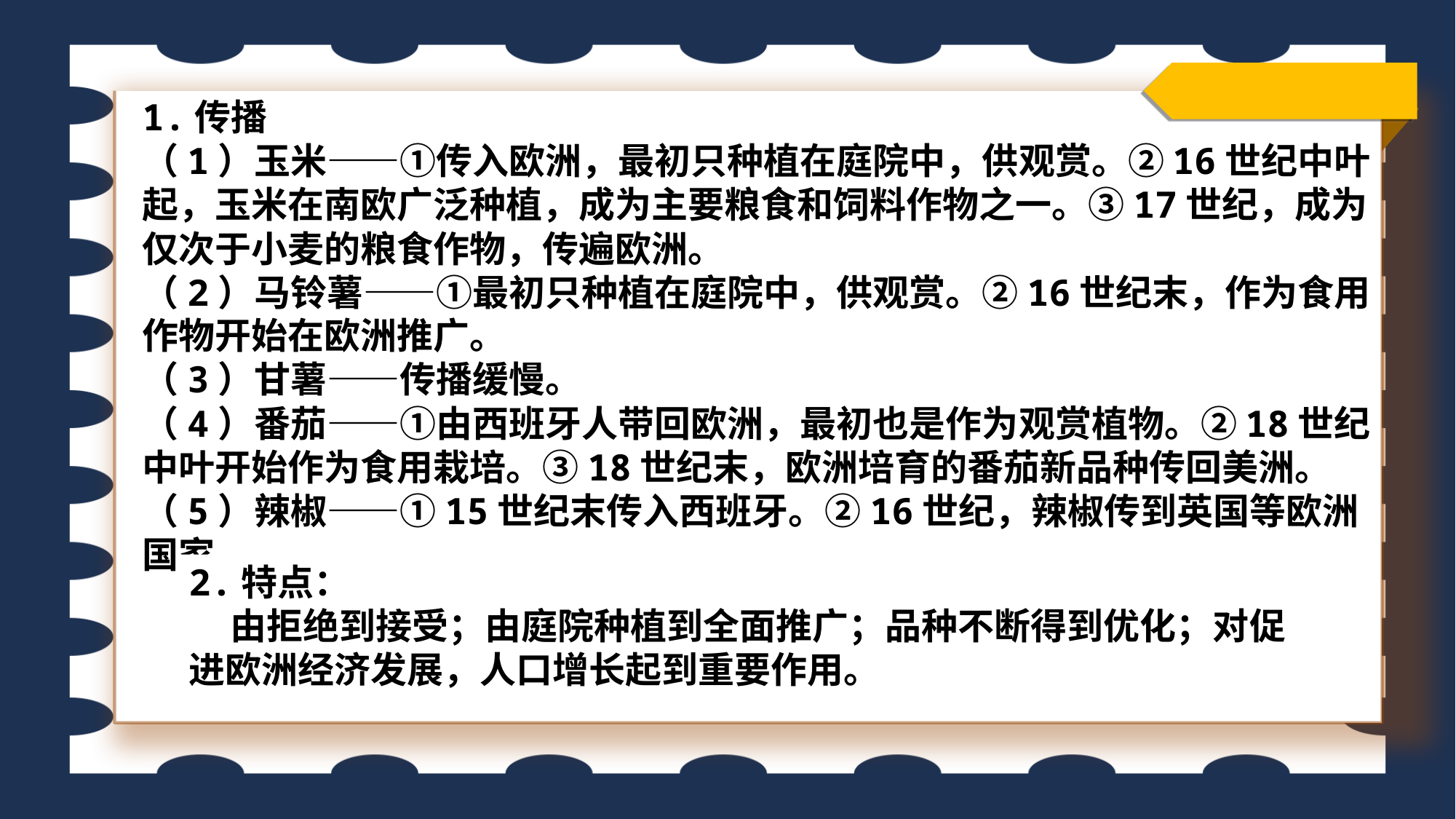

1.传播
（1）玉米——①传入欧洲，最初只种植在庭院中，供观赏。②16世纪中叶起，玉米在南欧广泛种植，成为主要粮食和饲料作物之一。③17世纪，成为仅次于小麦的粮食作物，传遍欧洲。
（2）马铃薯——①最初只种植在庭院中，供观赏。②16世纪末，作为食用作物开始在欧洲推广。
（3）甘薯——传播缓慢。
（4）番茄——①由西班牙人带回欧洲，最初也是作为观赏植物。②18世纪中叶开始作为食用栽培。③18世纪末，欧洲培育的番茄新品种传回美洲。
（5）辣椒——①15世纪末传入西班牙。②16世纪，辣椒传到英国等欧洲国家。
2.特点：
    由拒绝到接受；由庭院种植到全面推广；品种不断得到优化；对促进欧洲经济发展，人口增长起到重要作用。